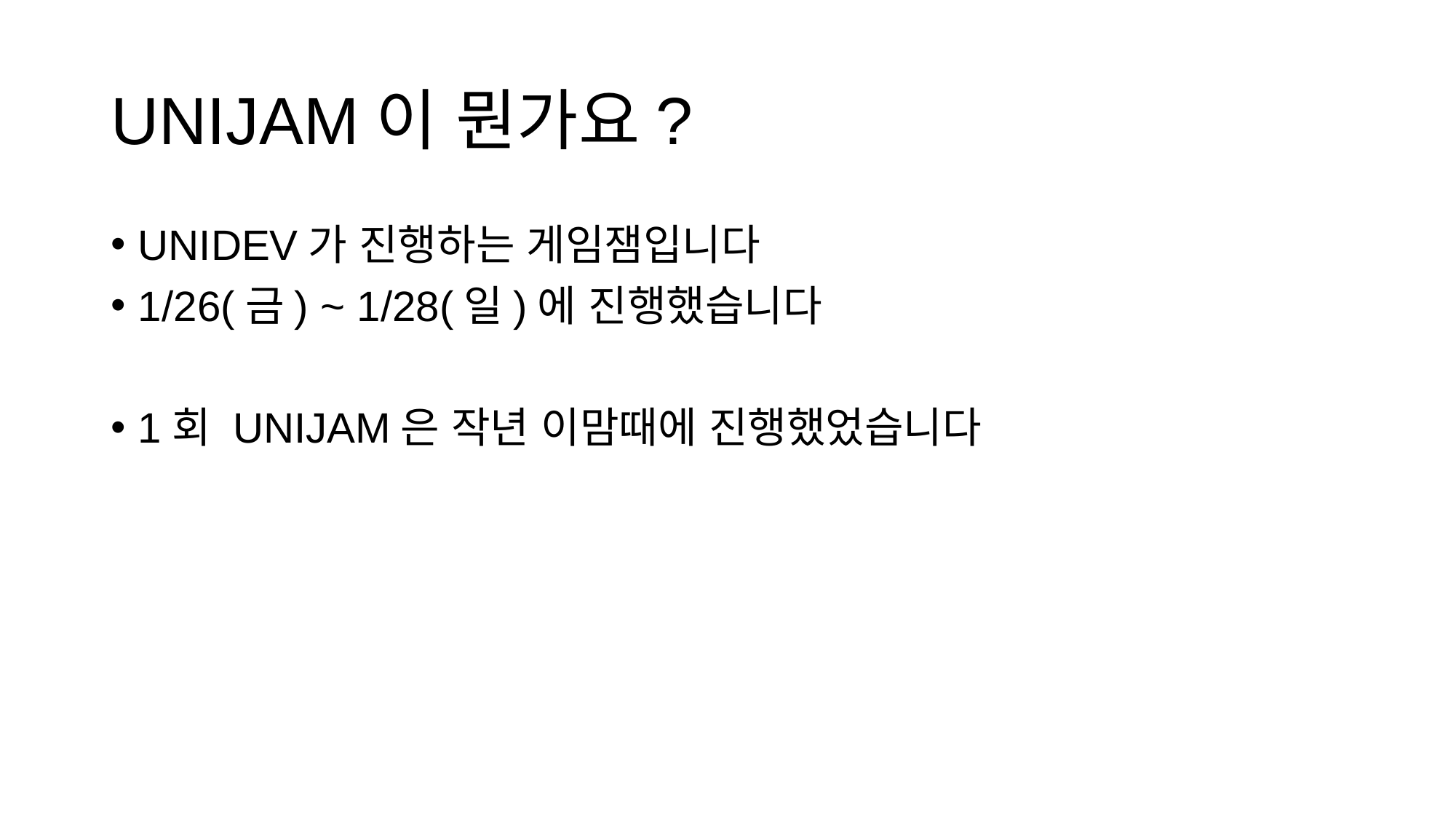

# UNIJAM이 뭔가요?
UNIDEV가 진행하는 게임잼입니다
1/26(금) ~ 1/28(일)에 진행했습니다

1회 UNIJAM은 작년 이맘때에 진행했었습니다